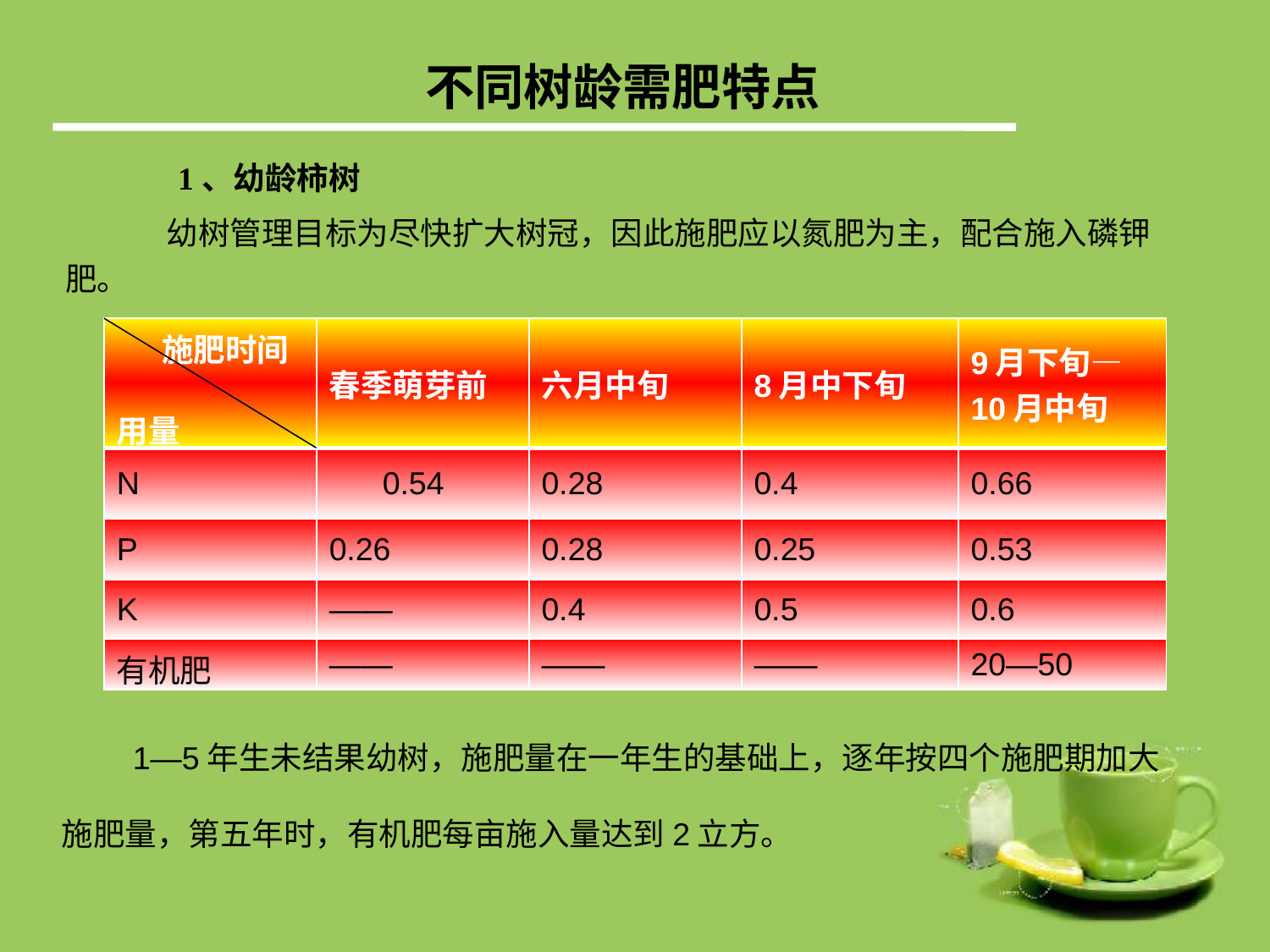

不同树龄需肥特点

              1、幼龄柿树
             幼树管理目标为尽快扩大树冠，因此施肥应以氮肥为主，配合施入磷钾肥。
      施肥量：一年生柿树 (kg/株)

| 施肥时间 用量 | 春季萌芽前 | 六月中旬 | 8月中下旬 | 9月下旬—10月中旬 |
| --- | --- | --- | --- | --- |
| N | 0.54 | 0.28 | 0.4 | 0.66 |
| P | 0.26 | 0.28 | 0.25 | 0.53 |
| K | —— | 0.4 | 0.5 | 0.6 |
| 有机肥 | —— | —— | —— | 20—50 |
        1—5年生未结果幼树，施肥量在一年生的基础上，逐年按四个施肥期加大

施肥量，第五年时，有机肥每亩施入量达到2立方。